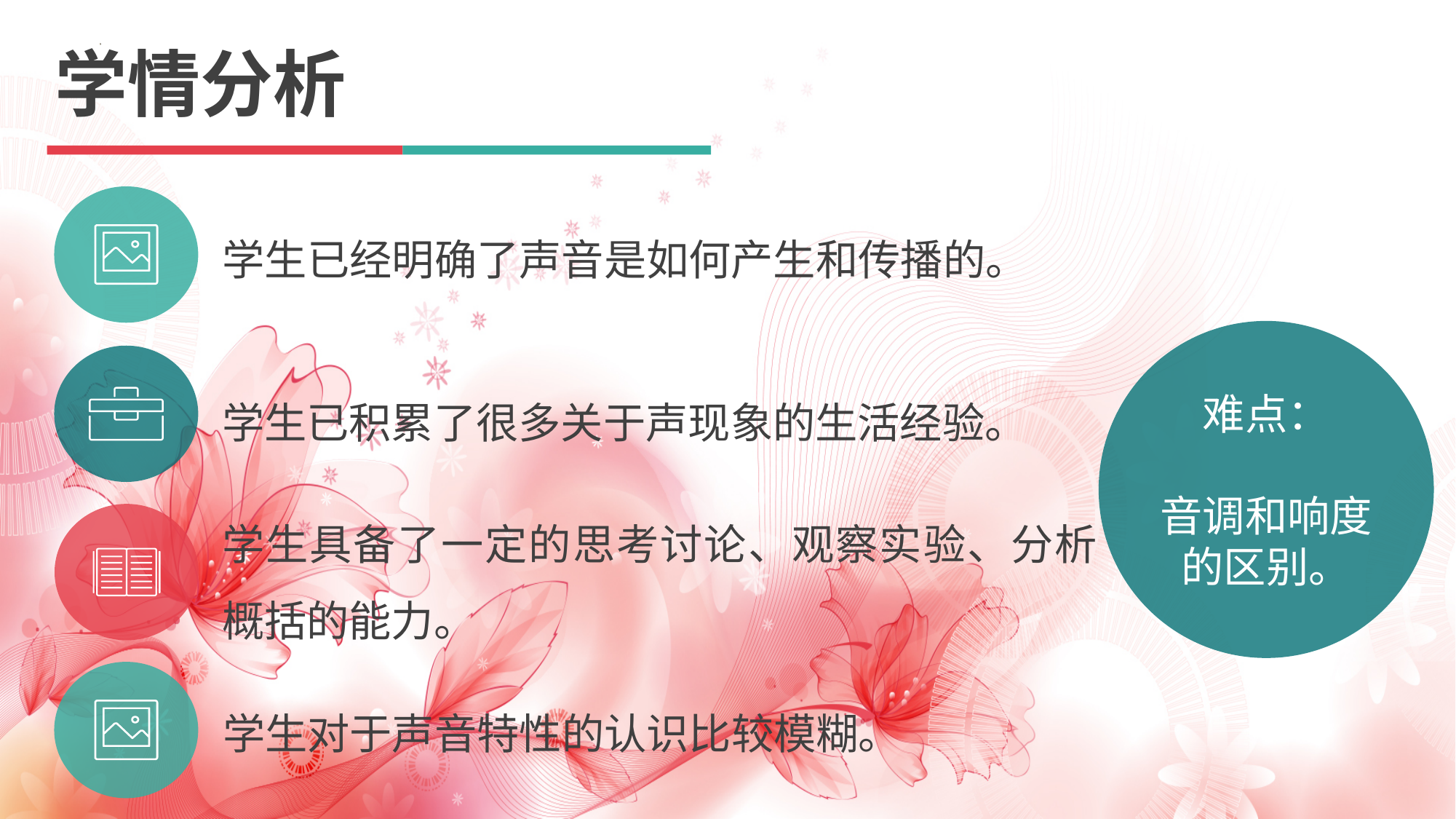

学情分析

学生已经明确了声音是如何产生和传播的。
难点：

音调和响度的区别。

学生已积累了很多关于声现象的生活经验。
学生具备了一定的思考讨论、观察实验、分析概括的能力。

学生对于声音特性的认识比较模糊。